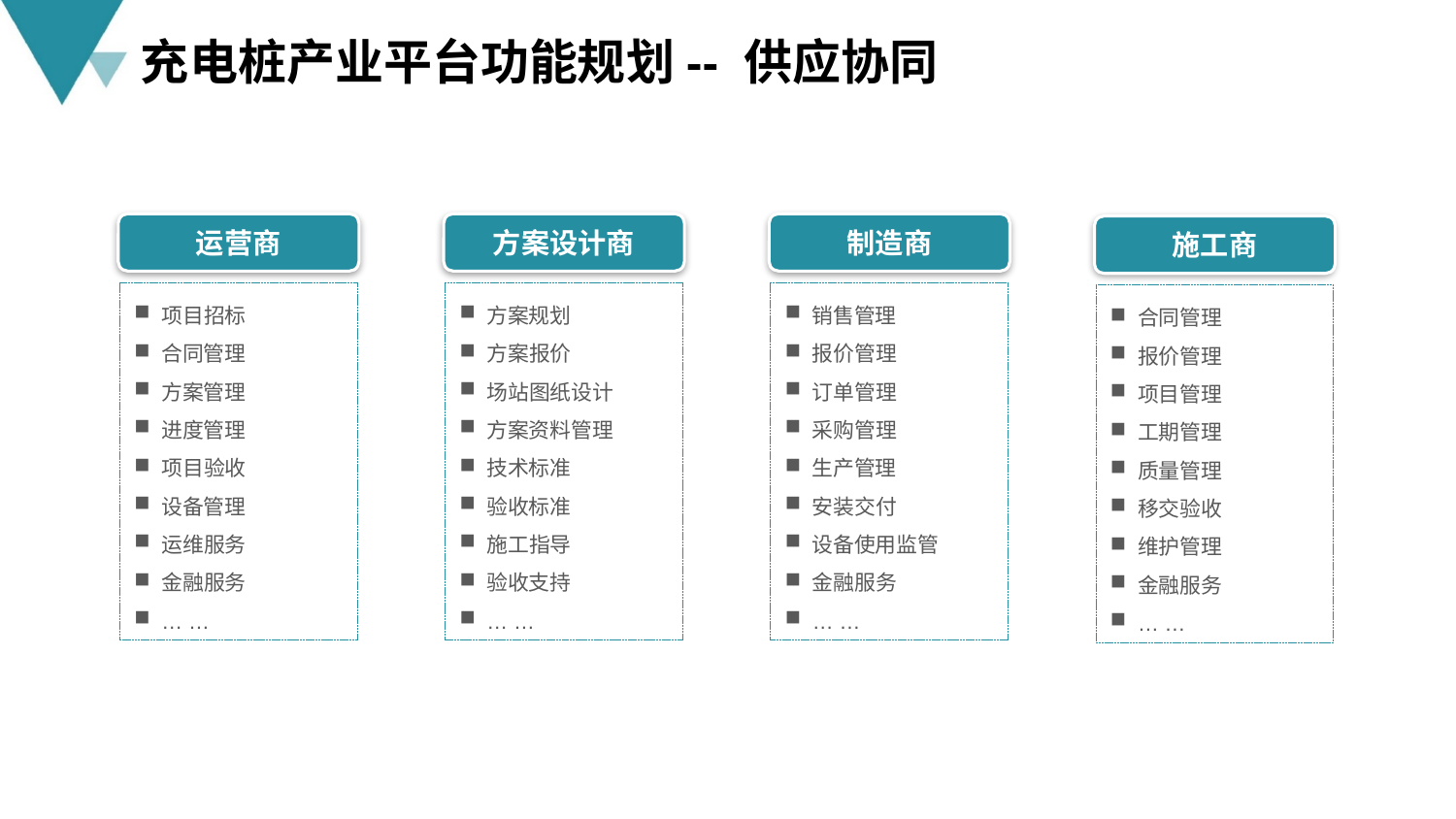

充电桩产业平台功能规划-- 供应协同
运营商
项目招标
合同管理
方案管理
进度管理
项目验收
设备管理
运维服务
金融服务
… …
方案设计商
方案规划
方案报价
场站图纸设计
方案资料管理
技术标准
验收标准
施工指导
验收支持
… …
制造商
销售管理
报价管理
订单管理
采购管理
生产管理
安装交付
设备使用监管
金融服务
… …
施工商
合同管理
报价管理
项目管理
工期管理
质量管理
移交验收
维护管理
金融服务
… …
29